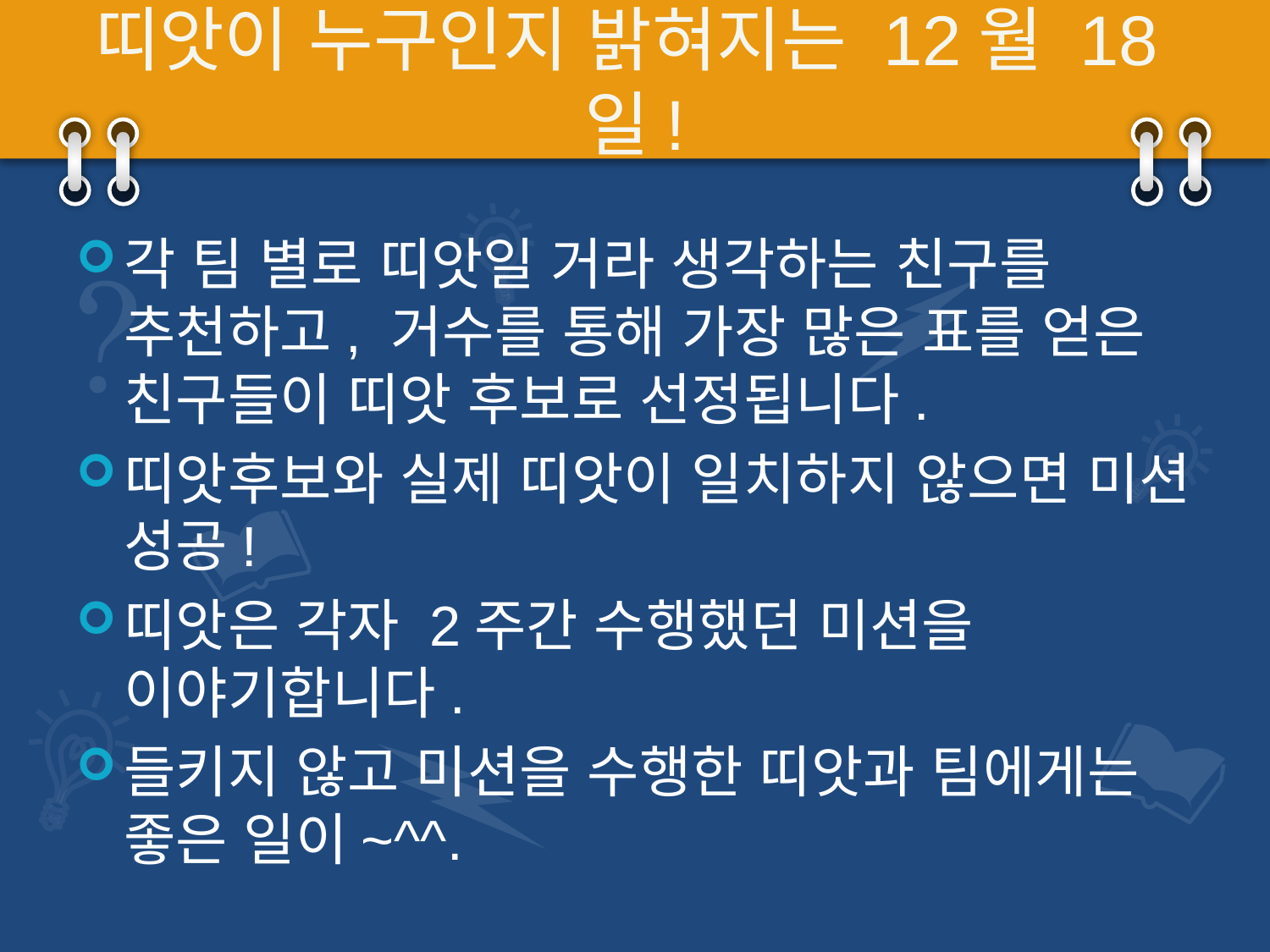

# 띠앗이 누구인지 밝혀지는 12월 18일!
각 팀 별로 띠앗일 거라 생각하는 친구를 추천하고, 거수를 통해 가장 많은 표를 얻은 친구들이 띠앗 후보로 선정됩니다.
띠앗후보와 실제 띠앗이 일치하지 않으면 미션 성공!
띠앗은 각자 2주간 수행했던 미션을 이야기합니다.
들키지 않고 미션을 수행한 띠앗과 팀에게는 좋은 일이~^^.